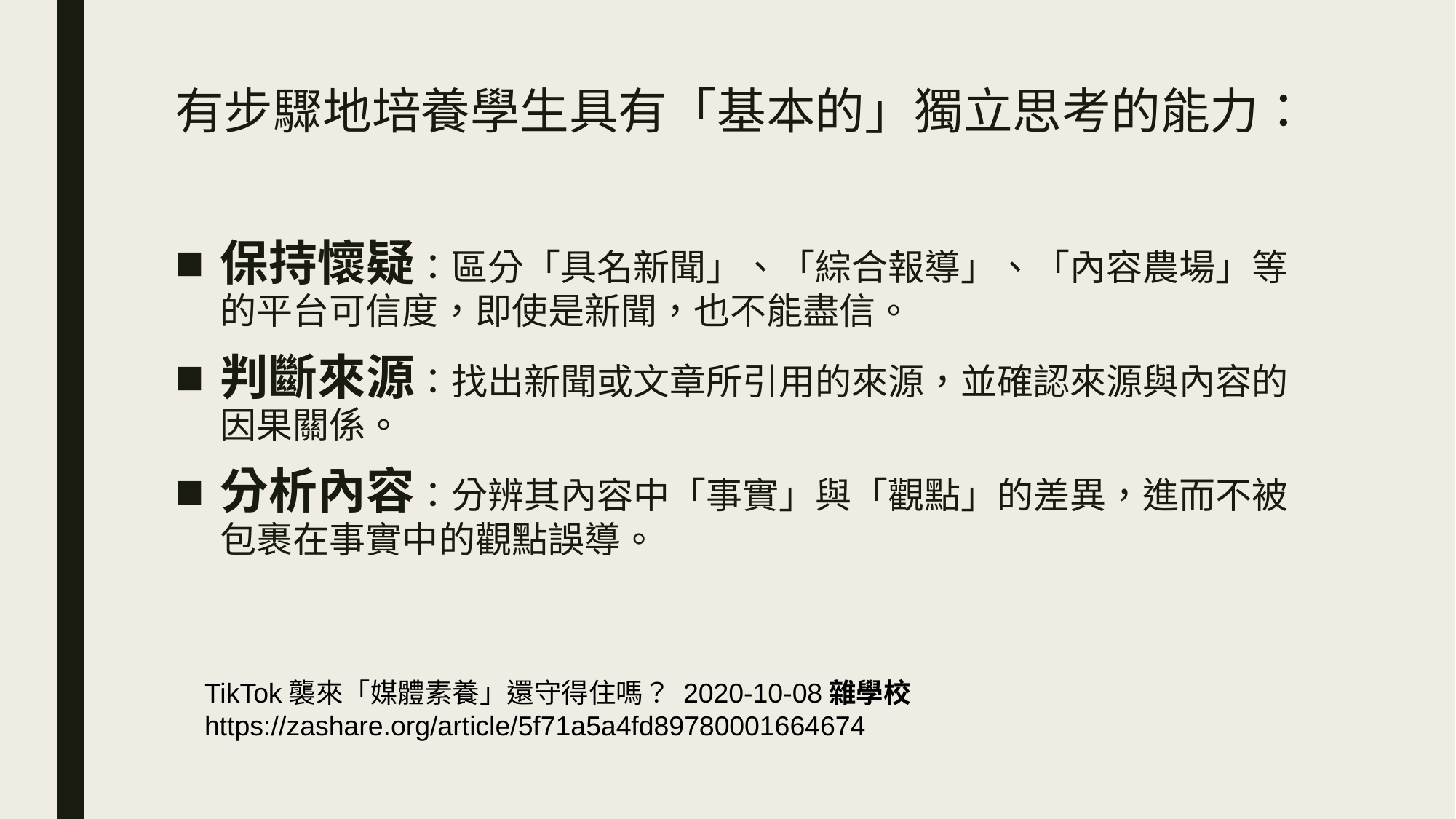

# 有步驟地培養學生具有「基本的」獨立思考的能力：
保持懷疑：區分「具名新聞」、「綜合報導」、「內容農場」等的平台可信度，即使是新聞，也不能盡信。
判斷來源：找出新聞或文章所引用的來源，並確認來源與內容的因果關係。
分析內容：分辨其內容中「事實」與「觀點」的差異，進而不被包裹在事實中的觀點誤導。
TikTok襲來「媒體素養」還守得住嗎？ 2020-10-08雜學校
https://zashare.org/article/5f71a5a4fd89780001664674